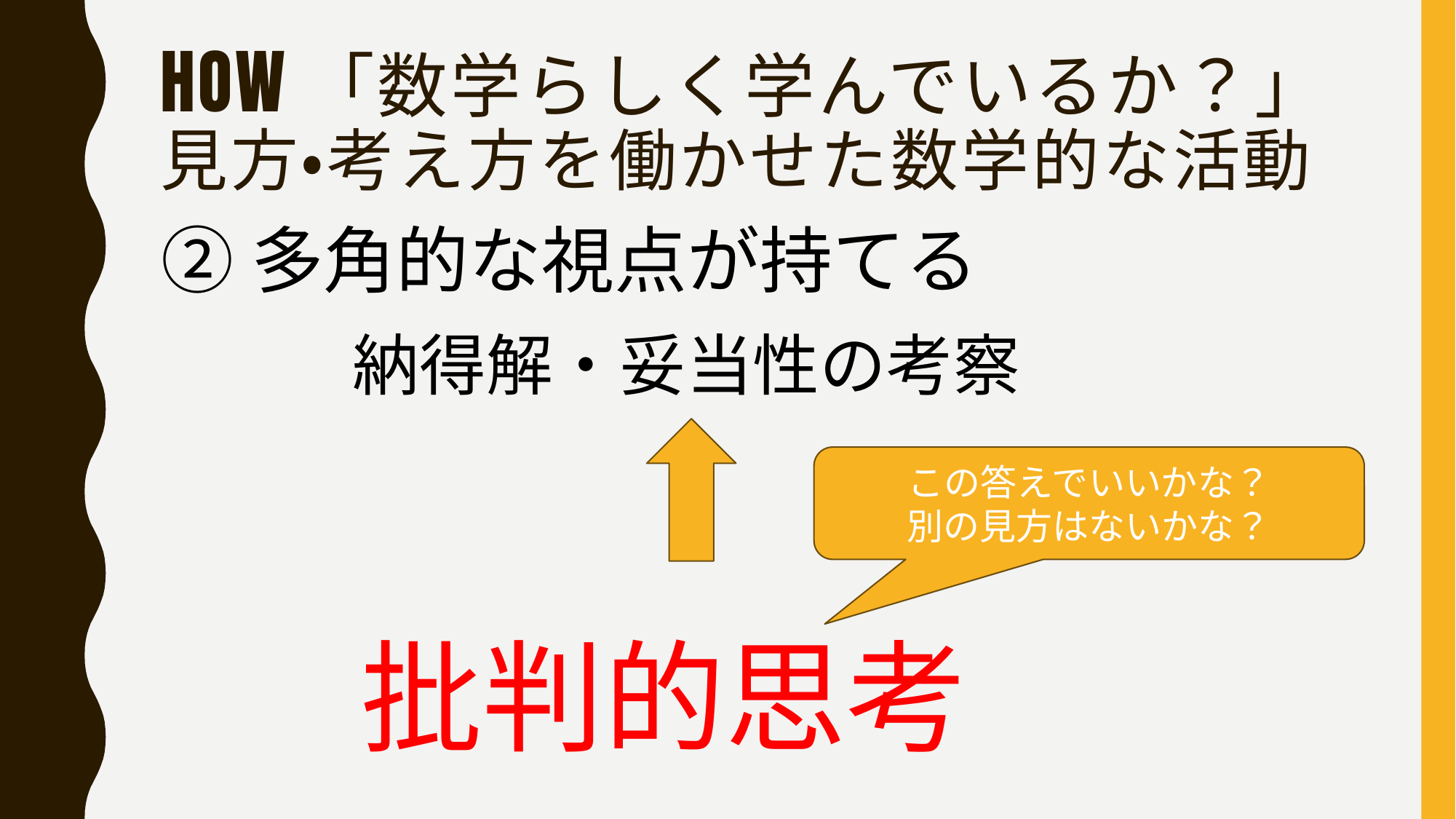

# HOW「数学らしく学んでいるか？」見方・考え方を働かせた数学的な活動
②多角的な視点が持てる
納得解・妥当性の考察

この答えでいいかな？
別の見方はないかな？
批判的思考